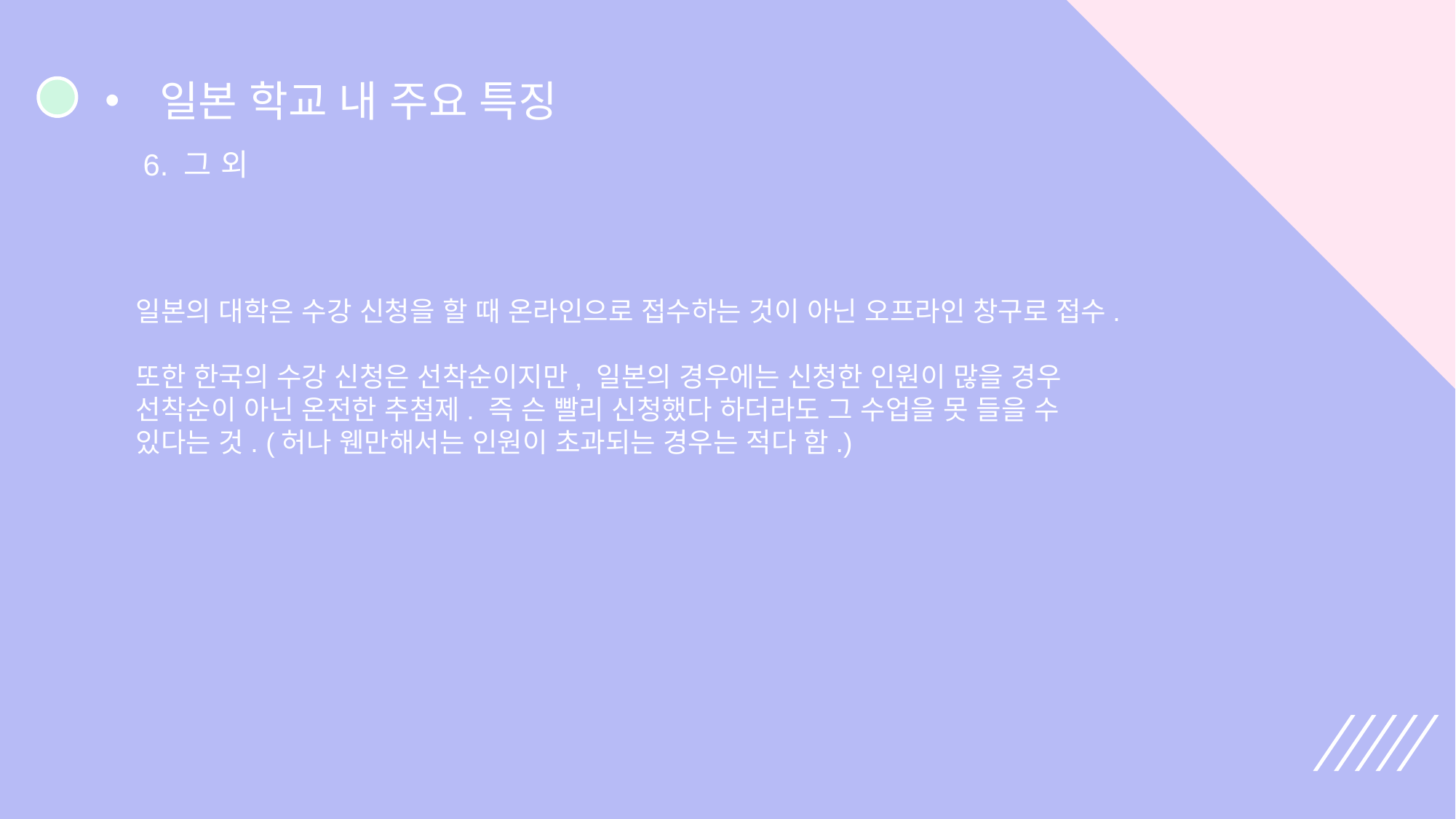

일본 학교 내 주요 특징

6. 그 외
일본의 대학은 수강 신청을 할 때 온라인으로 접수하는 것이 아닌 오프라인 창구로 접수.

또한 한국의 수강 신청은 선착순이지만, 일본의 경우에는 신청한 인원이 많을 경우 선착순이 아닌 온전한 추첨제. 즉 슨 빨리 신청했다 하더라도 그 수업을 못 들을 수 있다는 것. (허나 웬만해서는 인원이 초과되는 경우는 적다 함.)